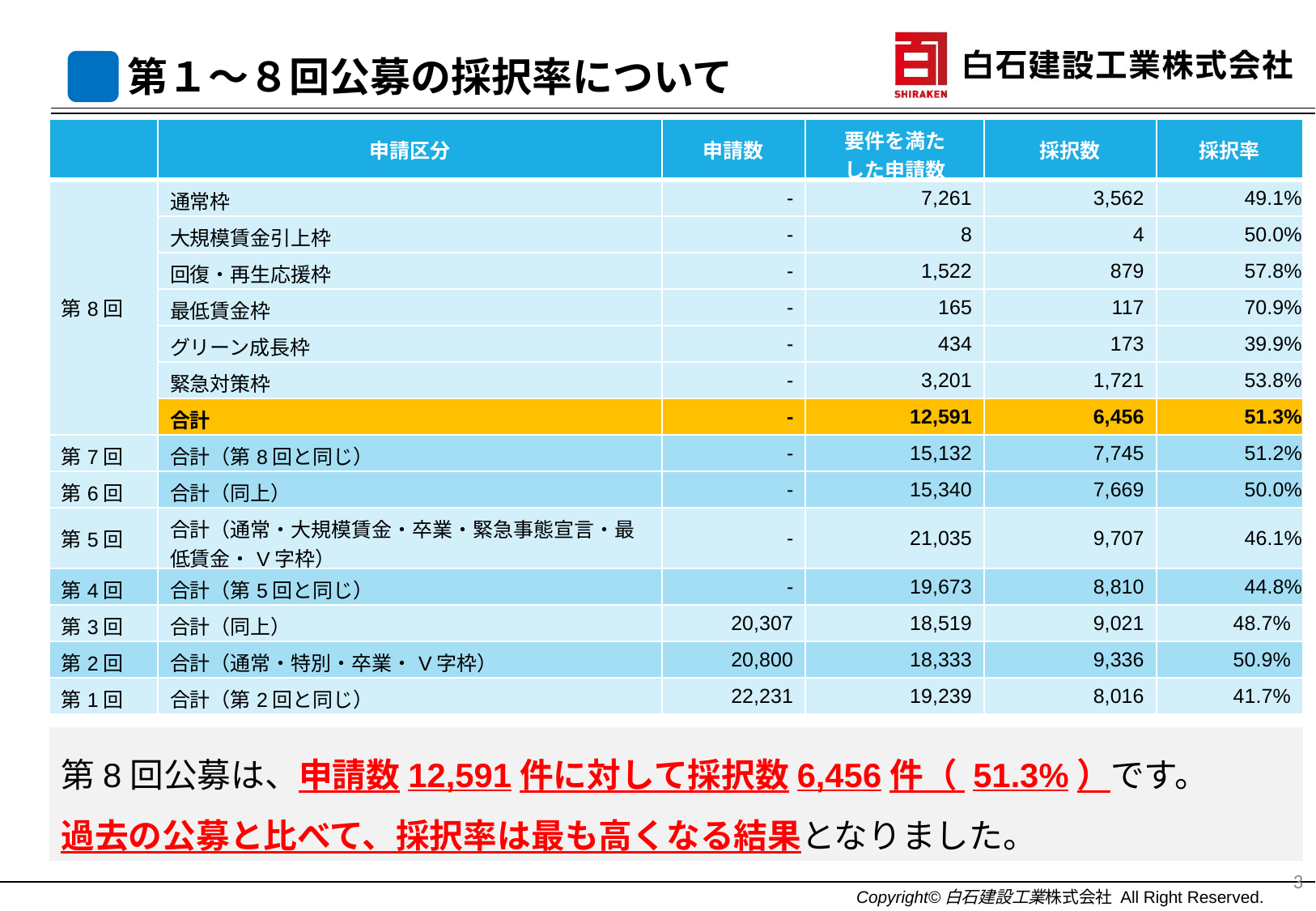

第１～８回公募の採択率について
|  | 申請区分 | 申請数 | 要件を満た した申請数 | 採択数 | 採択率 |
| --- | --- | --- | --- | --- | --- |
| 第8回 | 通常枠 | - | 7,261 | 3,562 | 49.1% |
|  | 大規模賃金引上枠 | - | 8 | 4 | 50.0% |
|  | 回復・再生応援枠 | - | 1,522 | 879 | 57.8% |
|  | 最低賃金枠 | - | 165 | 117 | 70.9% |
|  | グリーン成長枠 | - | 434 | 173 | 39.9% |
|  | 緊急対策枠 | - | 3,201 | 1,721 | 53.8% |
|  | 合計 | - | 12,591 | 6,456 | 51.3% |
| 第7回 | 合計（第8回と同じ） | - | 15,132 | 7,745 | 51.2% |
| 第6回 | 合計（同上） | - | 15,340 | 7,669 | 50.0% |
| 第5回 | 合計（通常・大規模賃金・卒業・緊急事態宣言・最低賃金・V字枠） | - | 21,035 | 9,707 | 46.1% |
| 第4回 | 合計（第5回と同じ） | - | 19,673 | 8,810 | 44.8% |
| 第3回 | 合計（同上） | 20,307 | 18,519 | 9,021 | 48.7% |
| 第2回 | 合計（通常・特別・卒業・V字枠） | 20,800 | 18,333 | 9,336 | 50.9% |
| 第1回 | 合計（第2回と同じ） | 22,231 | 19,239 | 8,016 | 41.7% |
第8回公募は、申請数12,591件に対して採択数6,456件（ 51.3%）です。
過去の公募と比べて、採択率は最も高くなる結果となりました。
3